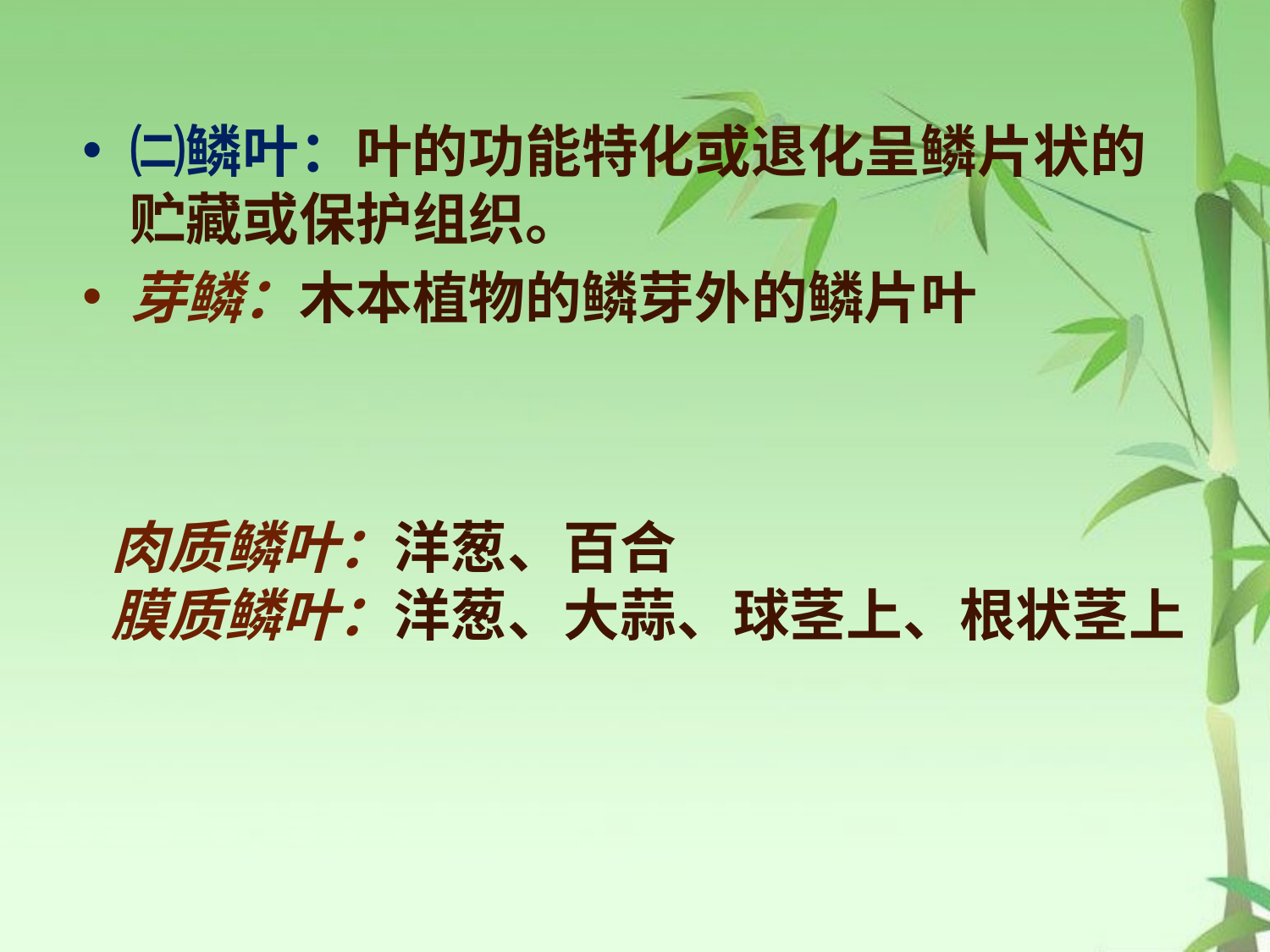

㈡鳞叶：叶的功能特化或退化呈鳞片状的贮藏或保护组织。
芽鳞：木本植物的鳞芽外的鳞片叶

肉质鳞叶：洋葱、百合
膜质鳞叶：洋葱、大蒜、球茎上、根状茎上